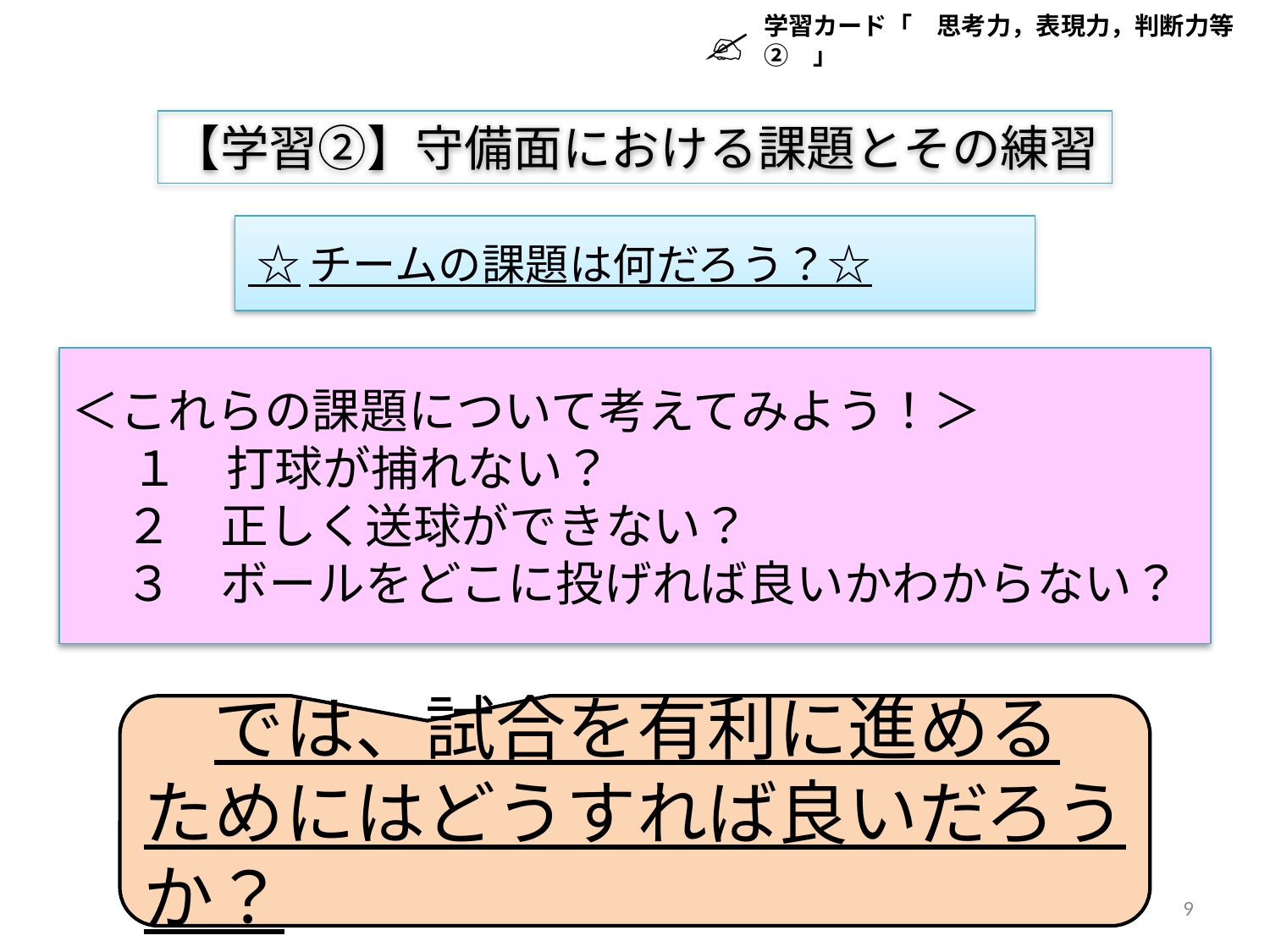

✍
学習カード「　思考力，表現力，判断力等②　」
【学習②】守備面における課題とその練習
# ☆チームの課題は何だろう？☆
＜これらの課題について考えてみよう！＞
　 １　打球が捕れない？
    ２　正しく送球ができない？
    ３　ボールをどこに投げれば良いかわからない？
　では、試合を有利に進めるためにはどうすれば良いだろうか？
9